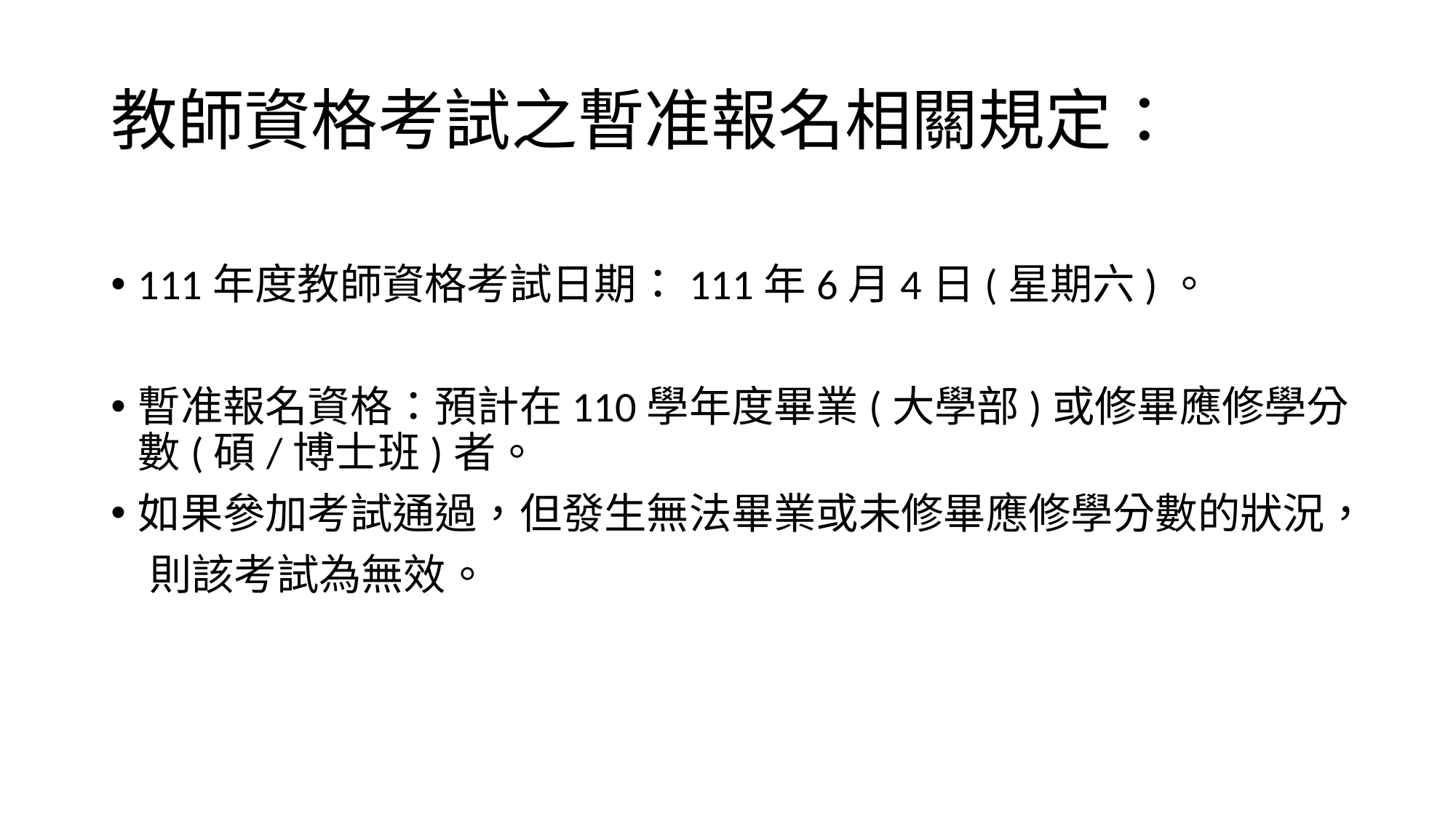

# 教師資格考試之暫准報名相關規定：

111年度教師資格考試日期：111年6月4日(星期六)。

暫准報名資格：預計在110學年度畢業(大學部)或修畢應修學分數(碩/博士班)者。
如果參加考試通過，但發生無法畢業或未修畢應修學分數的狀況，
   則該考試為無效。